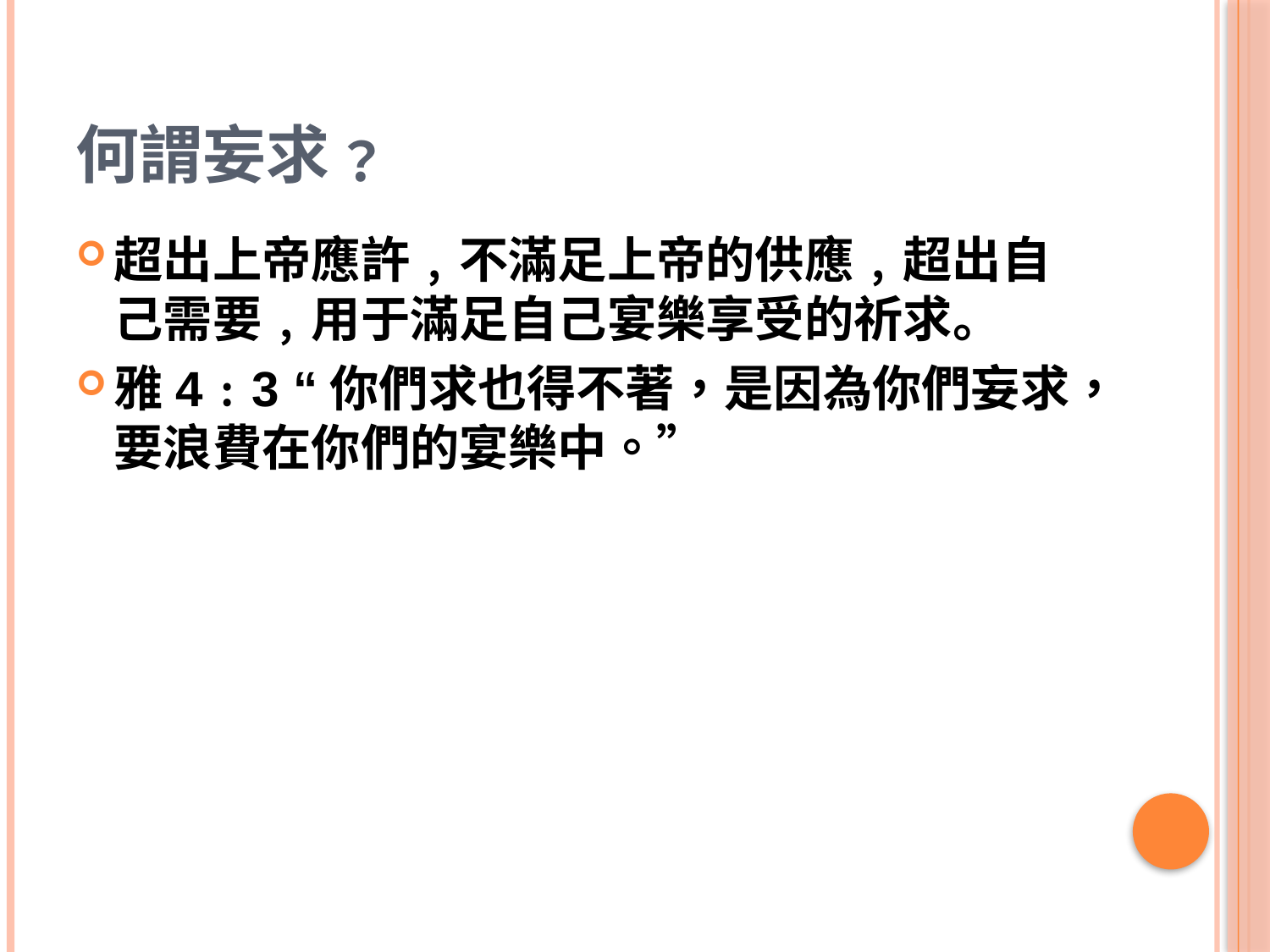

# 何謂妄求﹖
超出上帝應許﹐不滿足上帝的供應﹐超出自己需要﹐用于滿足自己宴樂享受的祈求。
雅4﹕3 “你們求也得不著，是因為你們妄求，要浪費在你們的宴樂中。”